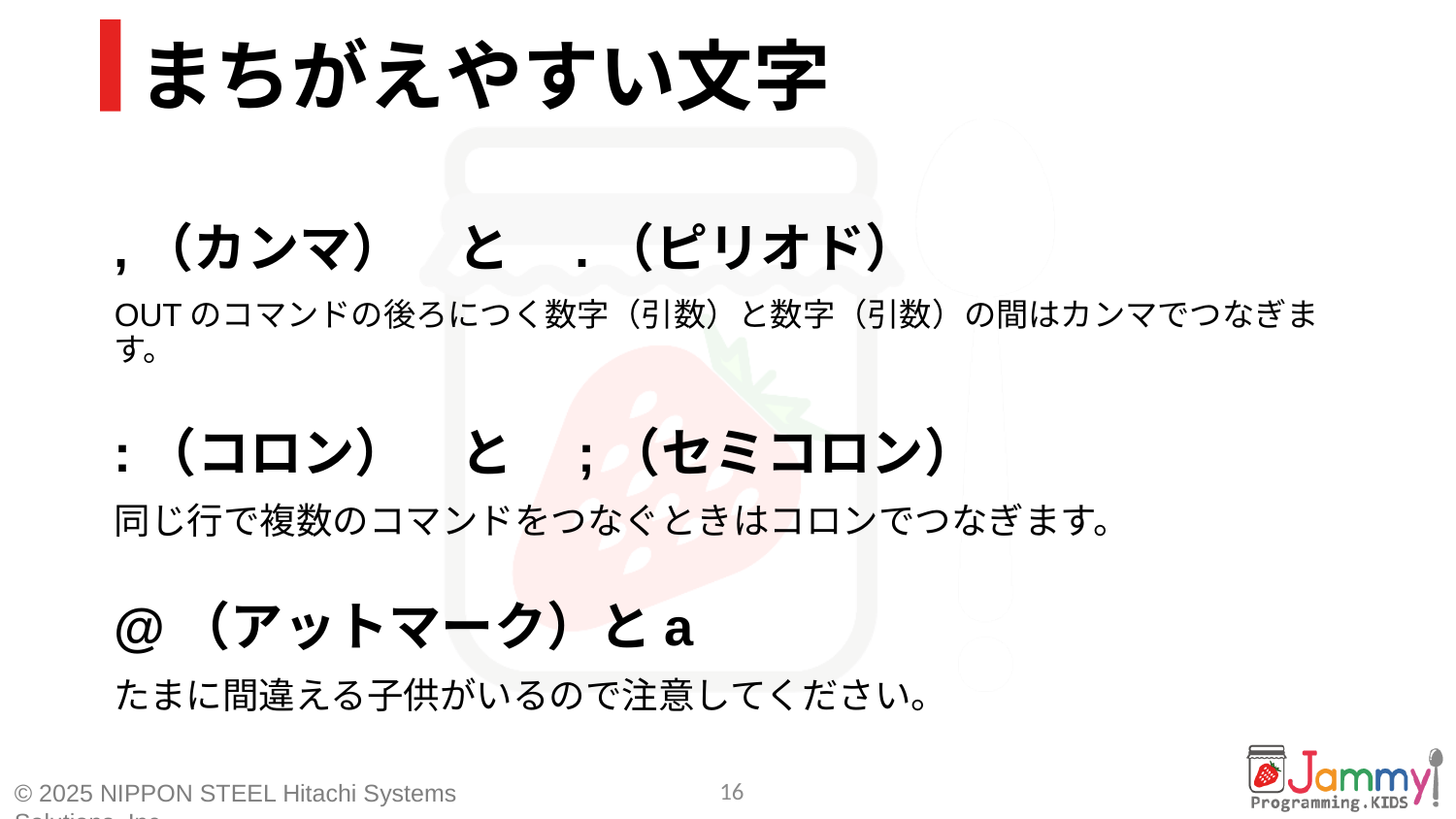

# まちがえやすい文字
,（カンマ）　と　.（ピリオド）
OUTのコマンドの後ろにつく数字（引数）と数字（引数）の間はカンマでつなぎます。

:（コロン）　と　;（セミコロン）
同じ行で複数のコマンドをつなぐときはコロンでつなぎます。

@（アットマーク）とa
たまに間違える子供がいるので注意してください。

16